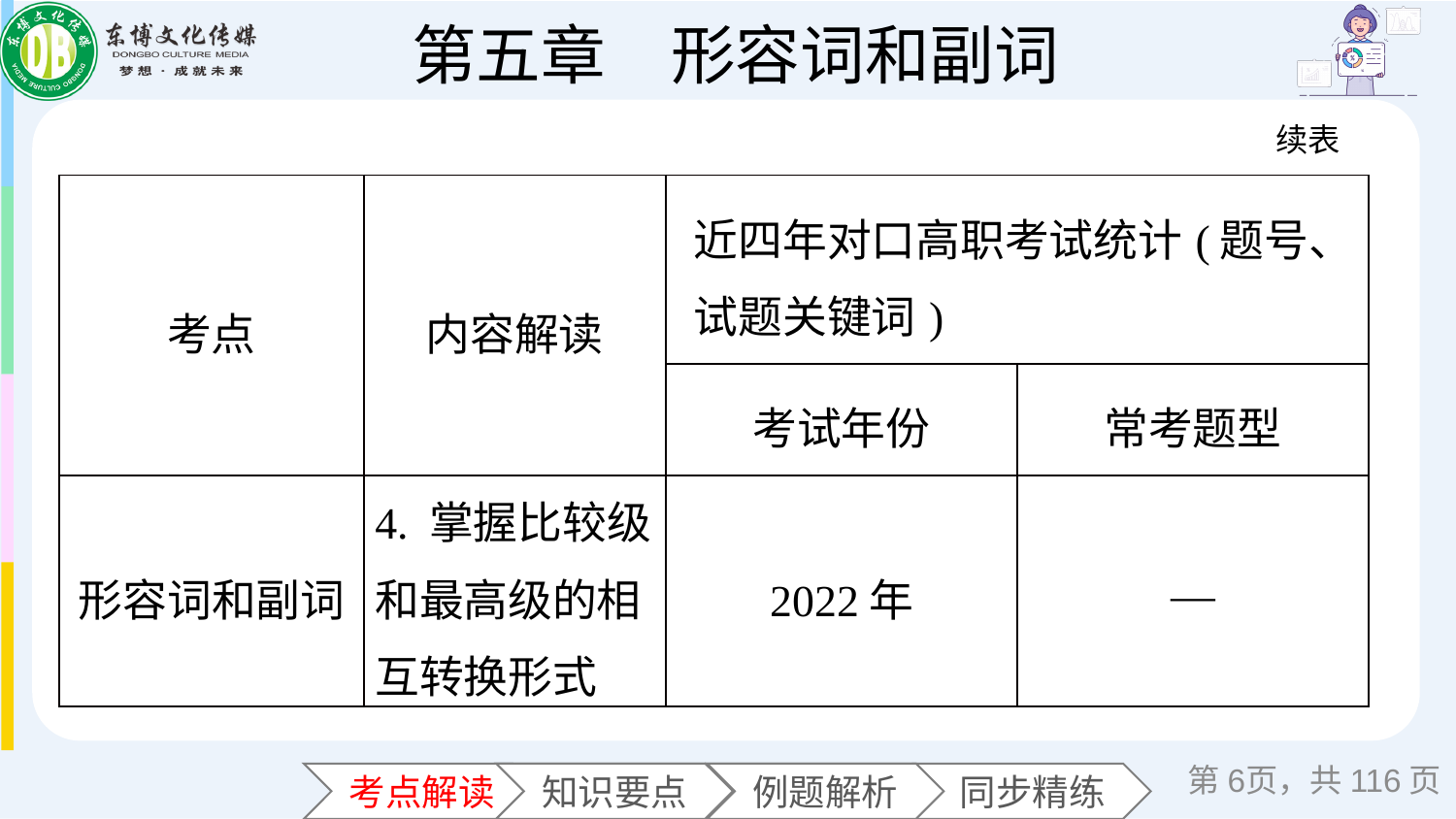

续表
| 考点 | 内容解读 | 近四年对口高职考试统计(题号、试题关键词) |  |
| --- | --- | --- | --- |
|  |  | 考试年份 | 常考题型 |
| 形容词和副词 | 4. 掌握比较级和最高级的相互转换形式 | 2022年 | — |
第6页，共116页